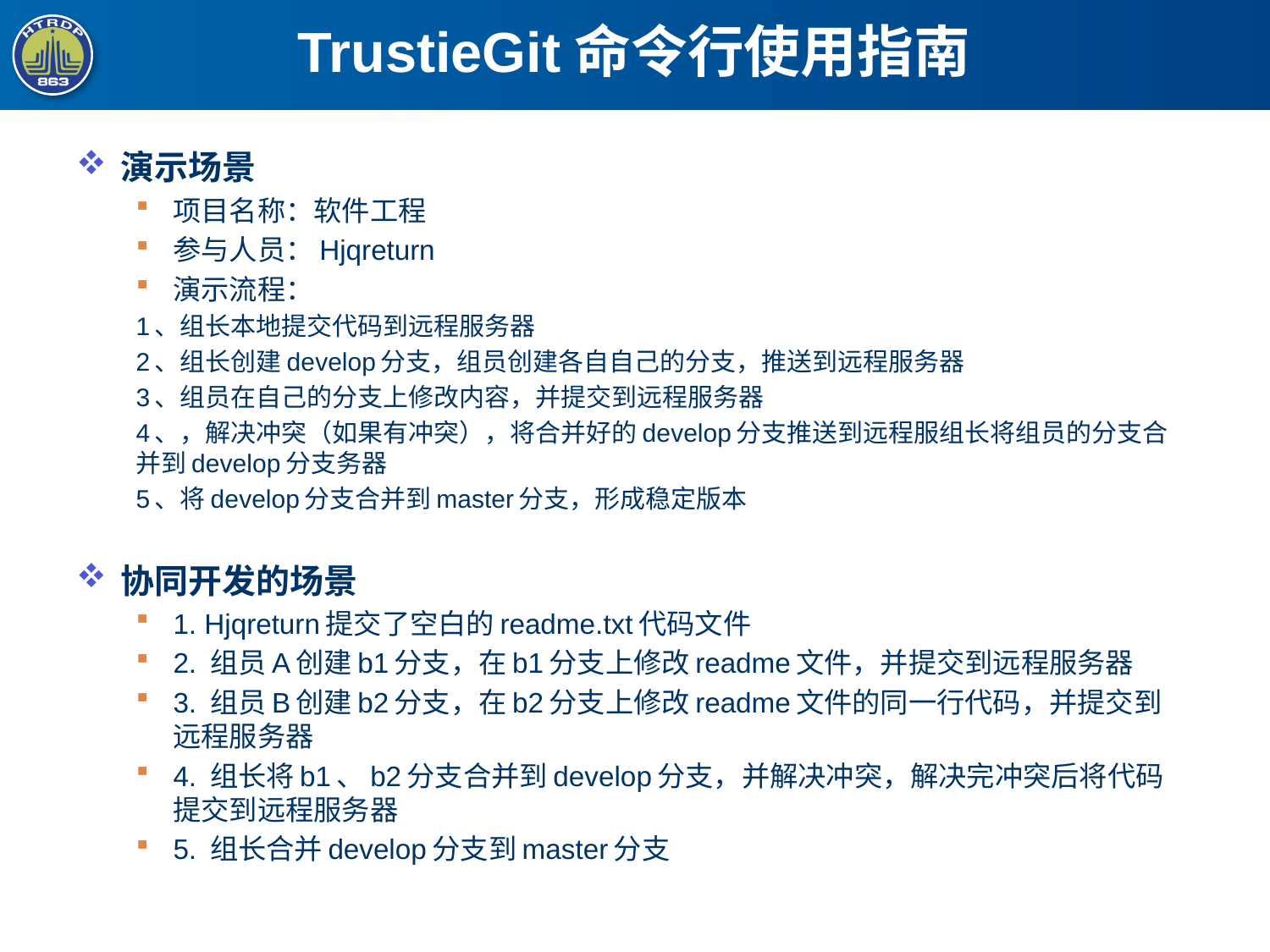

TrustieGit命令行使用指南
演示场景
项目名称：软件工程
参与人员：Hjqreturn
演示流程：
	1、组长本地提交代码到远程服务器
	2、组长创建develop分支，组员创建各自自己的分支，推送到远程服务器
	3、组员在自己的分支上修改内容，并提交到远程服务器
	4、，解决冲突（如果有冲突），将合并好的develop分支推送到远程服组长将组员的分支合并到develop分支务器
	5、将develop分支合并到master分支，形成稳定版本

协同开发的场景
1. Hjqreturn提交了空白的readme.txt代码文件
2. 组员A创建b1分支，在b1分支上修改readme文件，并提交到远程服务器
3. 组员B创建b2分支，在b2分支上修改readme文件的同一行代码，并提交到远程服务器
4. 组长将b1、b2分支合并到develop分支，并解决冲突，解决完冲突后将代码提交到远程服务器
5. 组长合并develop分支到master分支